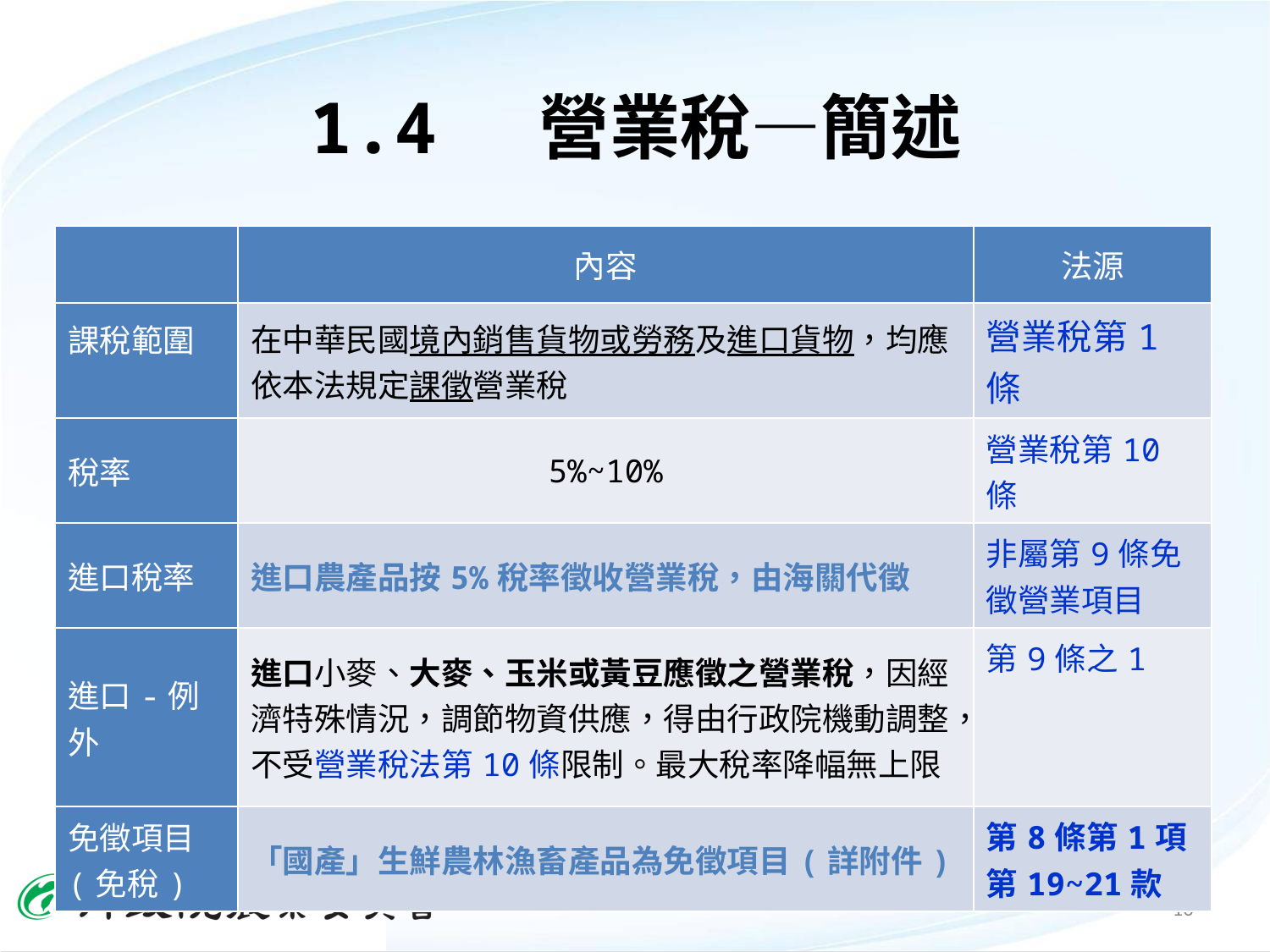

1.4  營業稅—簡述
|  | 內容 | 法源 |
| --- | --- | --- |
| 課稅範圍 | 在中華民國境內銷售貨物或勞務及進口貨物，均應依本法規定課徵營業稅 | 營業稅第1條 |
| 稅率 | 5%~10% | 營業稅第10條 |
| 進口稅率 | 進口農產品按5%稅率徵收營業稅，由海關代徵 | 非屬第9條免徵營業項目 |
| 進口-例外 | 進口小麥、大麥、玉米或黃豆應徵之營業稅，因經濟特殊情況，調節物資供應，得由行政院機動調整，不受營業稅法第10條限制。最大稅率降幅無上限 | 第9條之1 |
| 免徵項目 (免稅) | 「國產」生鮮農林漁畜產品為免徵項目(詳附件) | 第8條第1項第19~21款 |
10